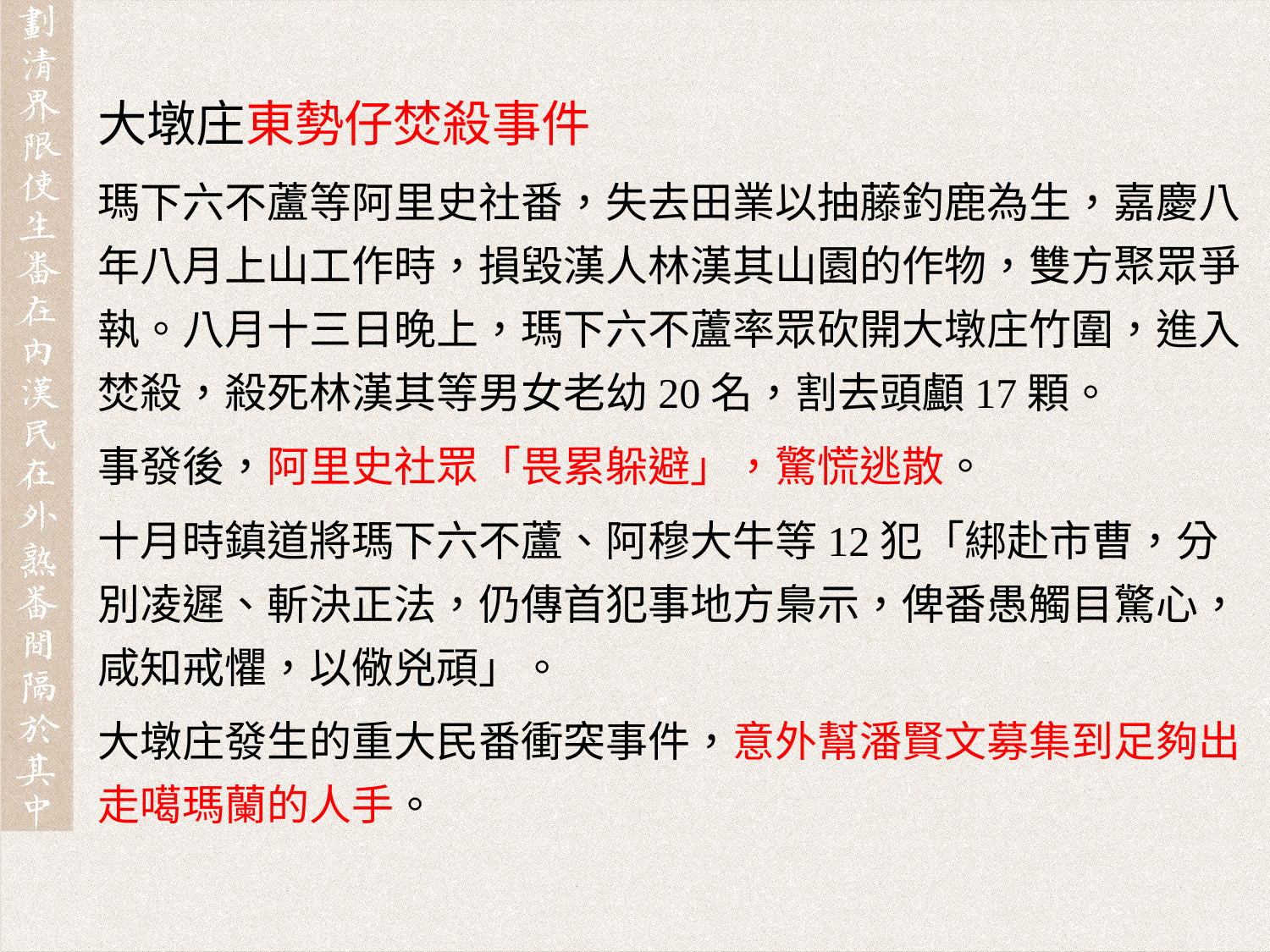

大墩庄東勢仔焚殺事件
瑪下六不蘆等阿里史社番，失去田業以抽藤釣鹿為生，嘉慶八年八月上山工作時，損毀漢人林漢其山園的作物，雙方聚眾爭執。八月十三日晚上，瑪下六不蘆率眾砍開大墩庄竹圍，進入焚殺，殺死林漢其等男女老幼20名，割去頭顱17顆。
事發後，阿里史社眾「畏累躲避」，驚慌逃散。
十月時鎮道將瑪下六不蘆、阿穆大牛等12犯「綁赴市曹，分別凌遲、斬決正法，仍傳首犯事地方梟示，俾番愚觸目驚心，咸知戒懼，以儆兇頑」。
大墩庄發生的重大民番衝突事件，意外幫潘賢文募集到足夠出走噶瑪蘭的人手。